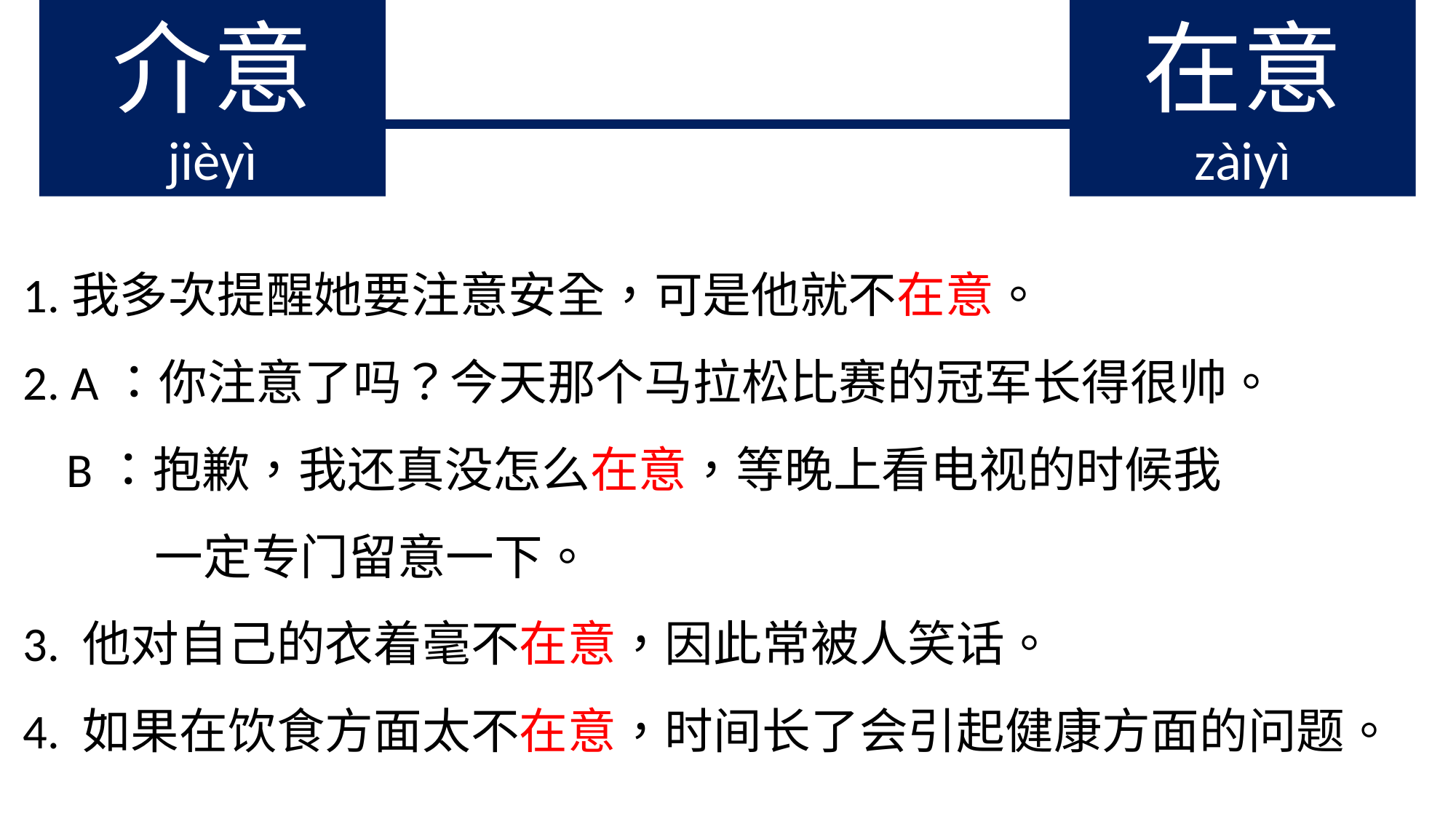

介意
jièyì
在意
zàiyì
1.我多次提醒她要注意安全，可是他就不在意。
2. A：你注意了吗？今天那个马拉松比赛的冠军长得很帅。
    B：抱歉，我还真没怎么在意，等晚上看电视的时候我
           一定专门留意一下。
3. 他对自己的衣着毫不在意，因此常被人笑话。
4. 如果在饮食方面太不在意，时间长了会引起健康方面的问题。